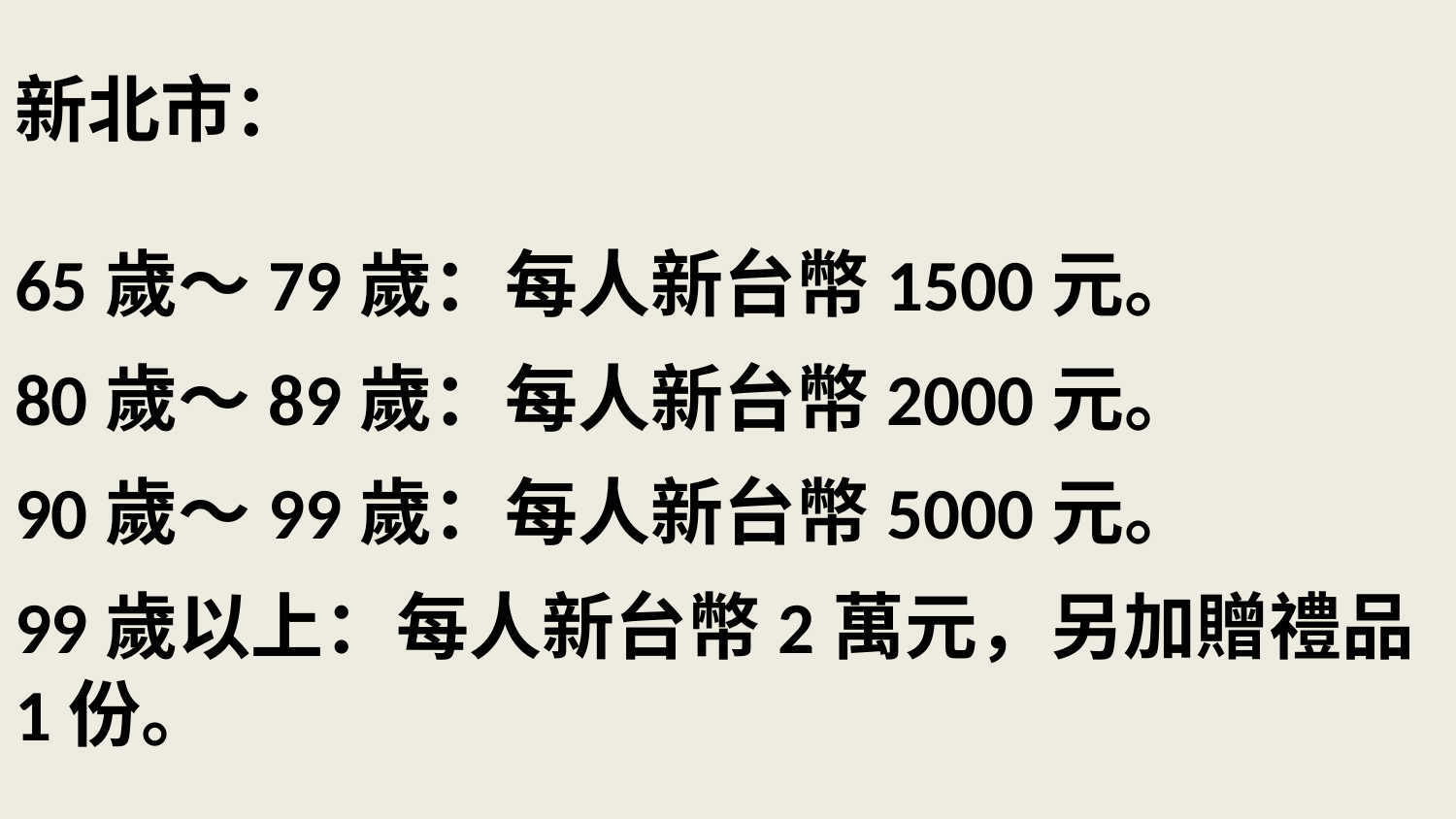

# 新北市： 65歲～79歲：每人新台幣1500元。 80歲～89歲：每人新台幣2000元。 90歲～99歲：每人新台幣5000元。 99歲以上：每人新台幣2萬元，另加贈禮品1份。